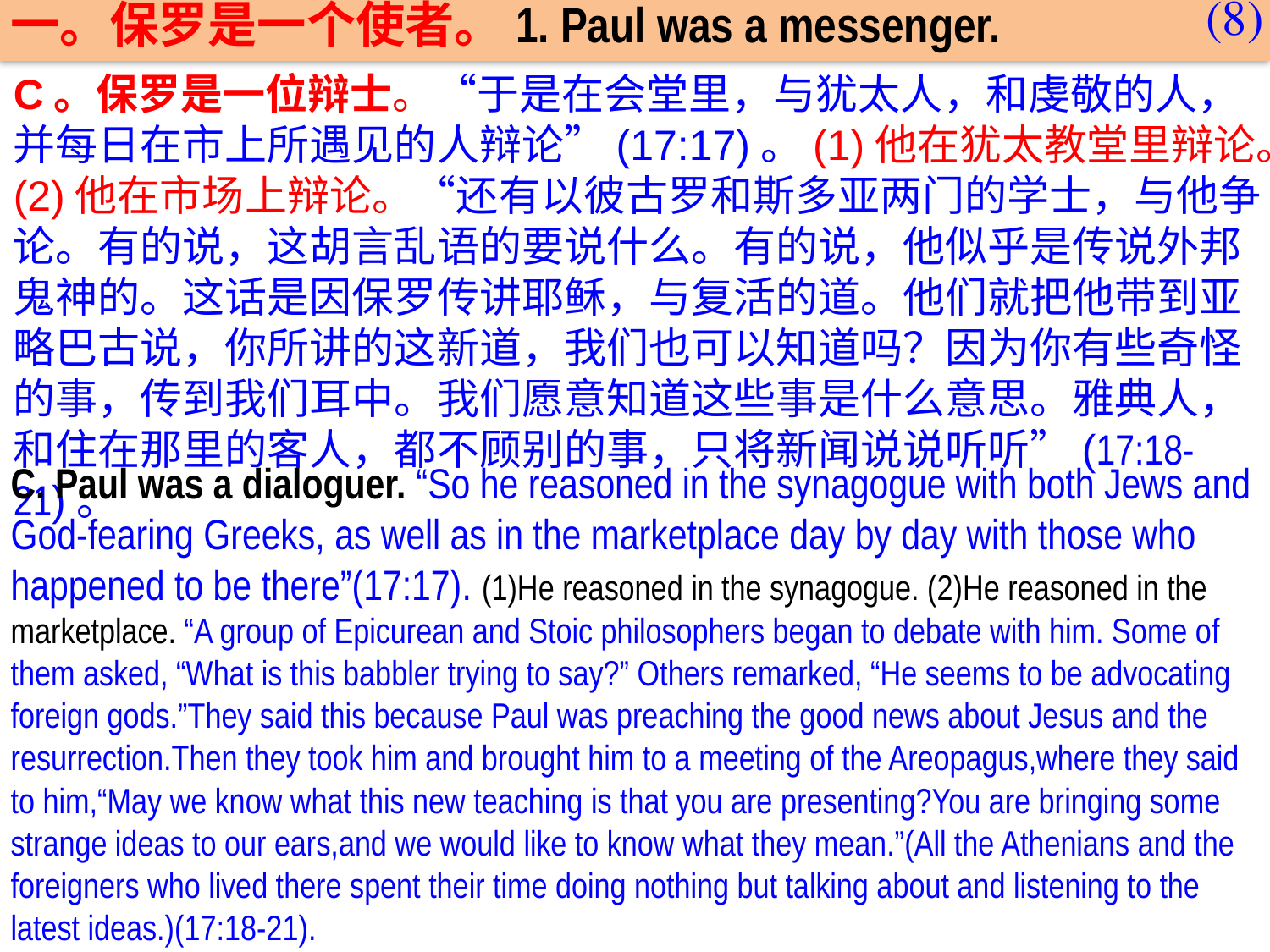

(8)
一。保罗是一个使者。1. Paul was a messenger.

C。保罗是一位辩士。“于是在会堂里，与犹太人，和虔敬的人，并每日在市上所遇见的人辩论”(17:17)。(1)他在犹太教堂里辩论。(2)他在市场上辩论。“还有以彼古罗和斯多亚两门的学士，与他争论。有的说，这胡言乱语的要说什么。有的说，他似乎是传说外邦鬼神的。这话是因保罗传讲耶稣，与复活的道。他们就把他带到亚略巴古说，你所讲的这新道，我们也可以知道吗？因为你有些奇怪的事，传到我们耳中。我们愿意知道这些事是什么意思。雅典人，和住在那里的客人，都不顾别的事，只将新闻说说听听”(17:18-21)。
C. Paul was a dialoguer. “So he reasoned in the synagogue with both Jews and God-fearing Greeks, as well as in the marketplace day by day with those who happened to be there”(17:17). (1)He reasoned in the synagogue. (2)He reasoned in the marketplace. “A group of Epicurean and Stoic philosophers began to debate with him. Some of them asked, “What is this babbler trying to say?” Others remarked, “He seems to be advocating foreign gods.”They said this because Paul was preaching the good news about Jesus and the resurrection.Then they took him and brought him to a meeting of the Areopagus,where they said to him,“May we know what this new teaching is that you are presenting?You are bringing some strange ideas to our ears,and we would like to know what they mean.”(All the Athenians and the foreigners who lived there spent their time doing nothing but talking about and listening to the latest ideas.)(17:18-21).